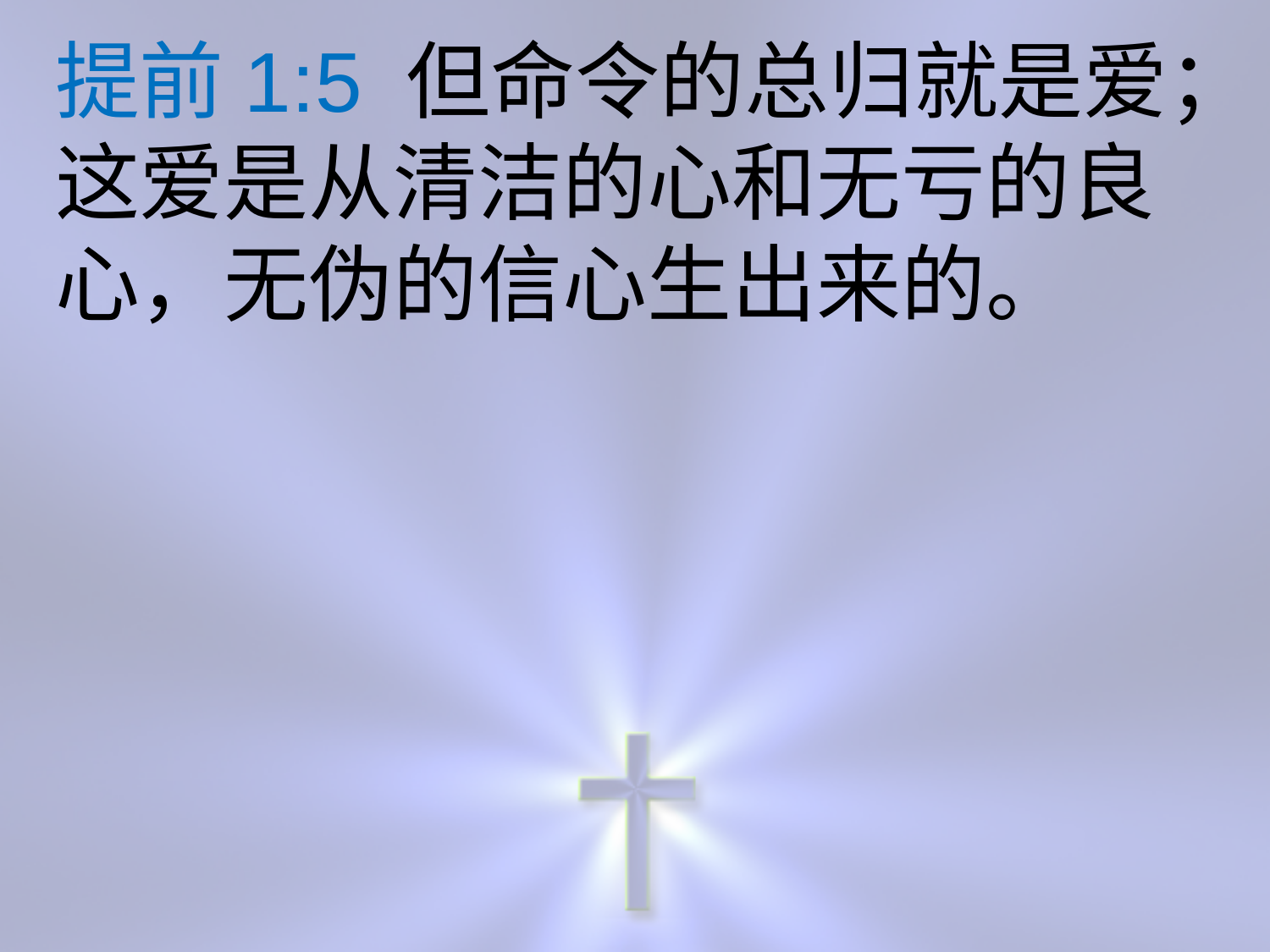

提前1:5 但命令的总归就是爱；这爱是从清洁的心和无亏的良心，无伪的信心生出来的。